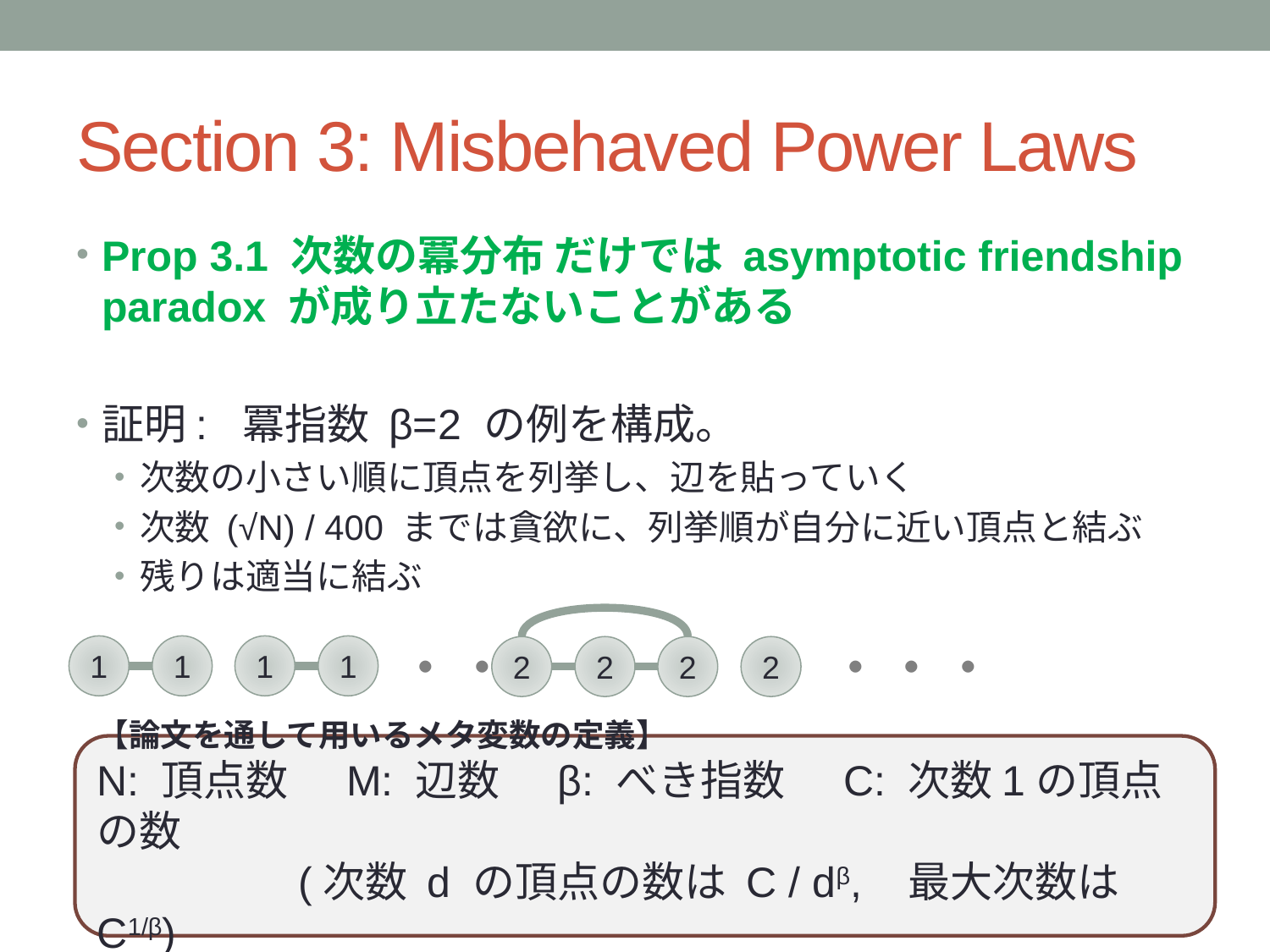

# Section 3: Misbehaved Power Laws
Prop 3.1 次数の冪分布 だけでは asymptotic friendship paradox が成り立たないことがある

証明:  冪指数 β=2 の例を構成。
次数の小さい順に頂点を列挙し、辺を貼っていく
次数 (√N) / 400 までは貪欲に、列挙順が自分に近い頂点と結ぶ
残りは適当に結ぶ
・・・
・・・
1
1
1
1
2
2
2
2
【論文を通して用いるメタ変数の定義】
N: 頂点数     M: 辺数     β: べき指数     C: 次数1の頂点の数
                 (次数 d の頂点の数は C / dβ,   最大次数は C1/β)